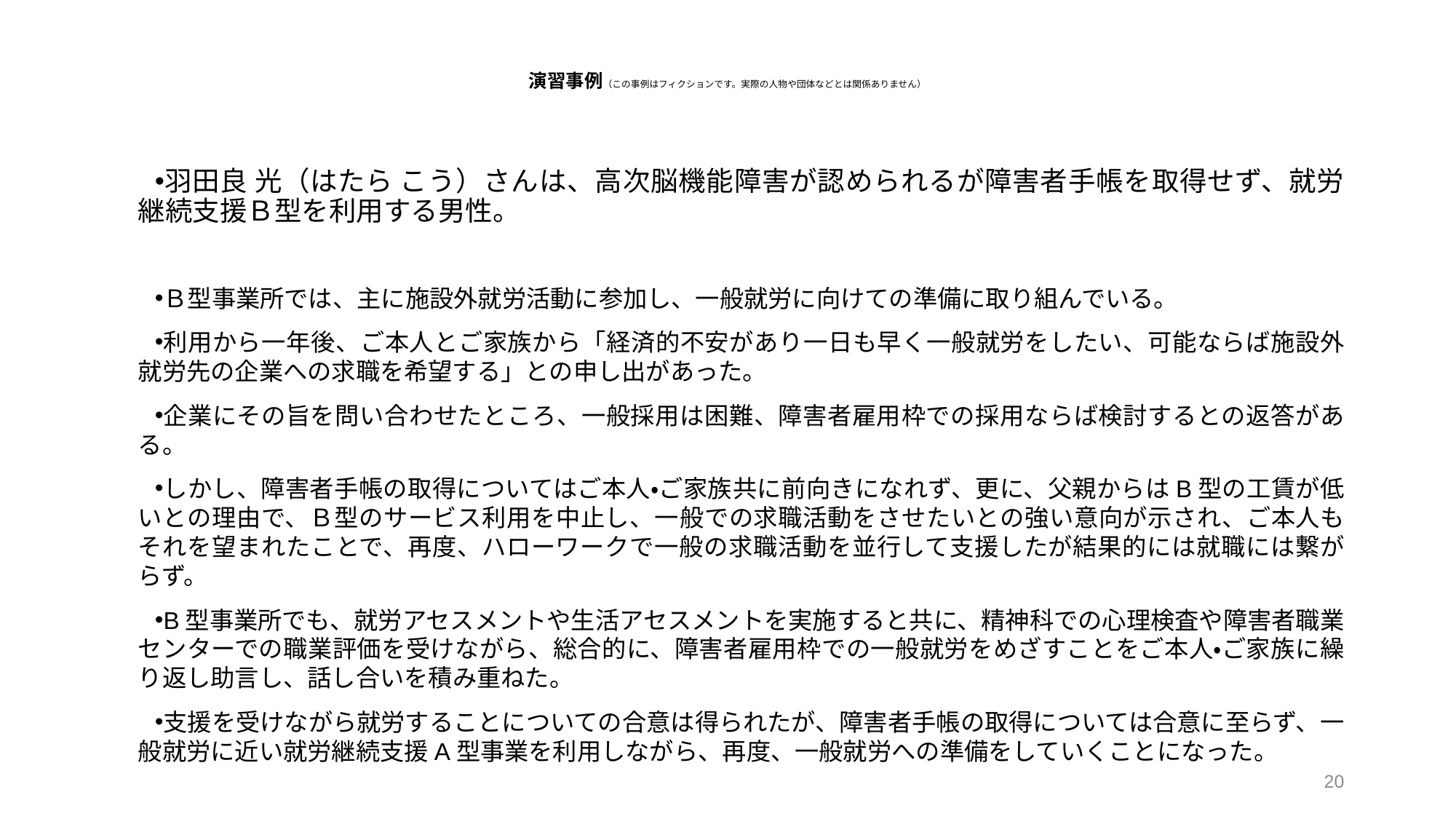

# 演習事例（この事例はフィクションです。実際の人物や団体などとは関係ありません）

羽田良 光（はたら こう）さんは、高次脳機能障害が認められるが障害者手帳を取得せず、就労継続支援Ｂ型を利用する男性。

Ｂ型事業所では、主に施設外就労活動に参加し、一般就労に向けての準備に取り組んでいる。
利用から一年後、ご本人とご家族から「経済的不安があり一日も早く一般就労をしたい、可能ならば施設外就労先の企業への求職を希望する」との申し出があった。
企業にその旨を問い合わせたところ、一般採用は困難、障害者雇用枠での採用ならば検討するとの返答がある。
しかし、障害者手帳の取得についてはご本人・ご家族共に前向きになれず、更に、父親からはB型の工賃が低いとの理由で、Ｂ型のサービス利用を中止し、一般での求職活動をさせたいとの強い意向が示され、ご本人もそれを望まれたことで、再度、ハローワークで一般の求職活動を並行して支援したが結果的には就職には繋がらず。
B型事業所でも、就労アセスメントや生活アセスメントを実施すると共に、精神科での心理検査や障害者職業センターでの職業評価を受けながら、総合的に、障害者雇用枠での一般就労をめざすことをご本人・ご家族に繰り返し助言し、話し合いを積み重ねた。
支援を受けながら就労することについての合意は得られたが、障害者手帳の取得については合意に至らず、一般就労に近い就労継続支援A型事業を利用しながら、再度、一般就労への準備をしていくことになった。

20